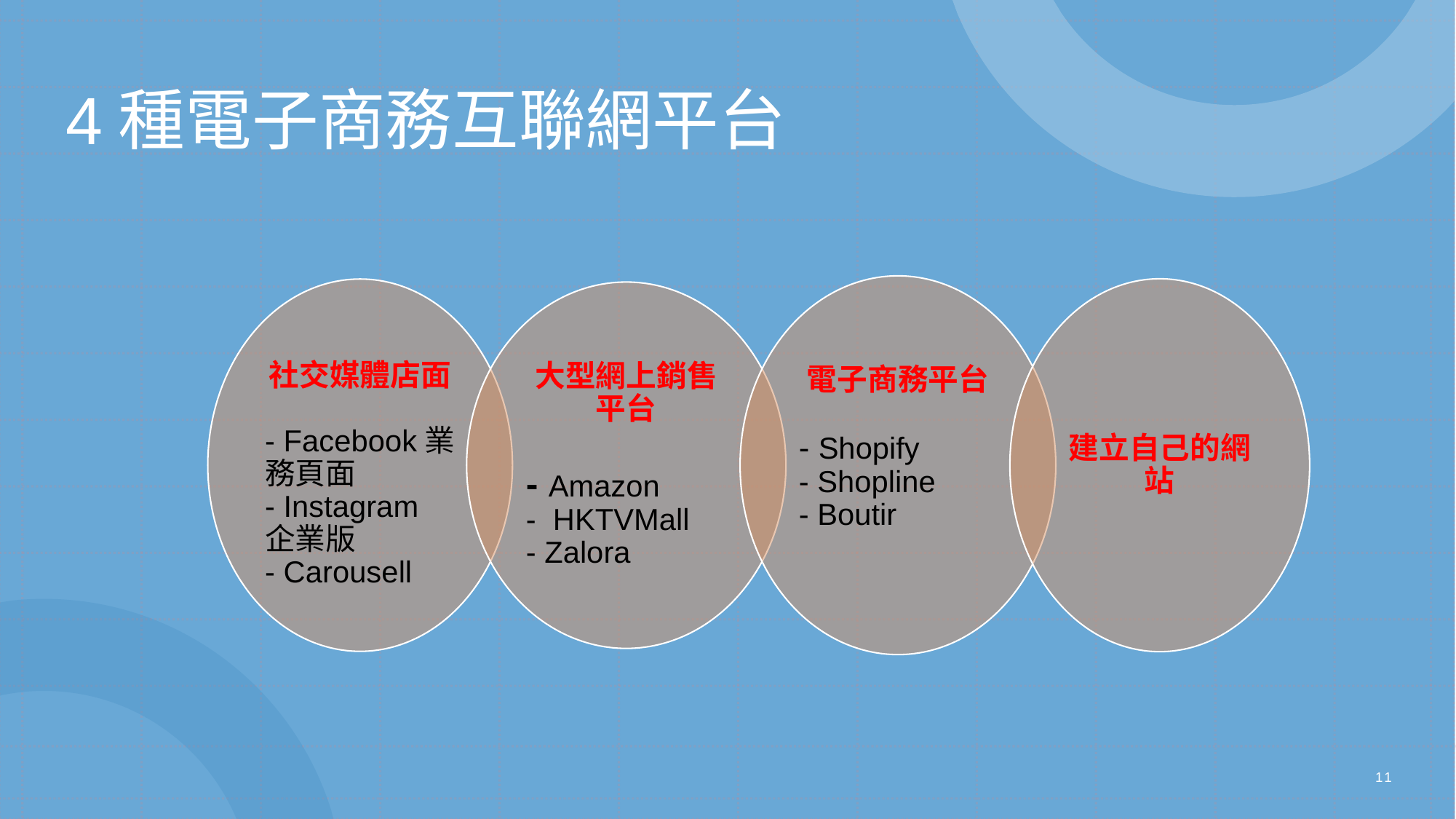

# 4種電子商務互聯網平台

社交媒體店面

- Facebook業務頁面
- Instagram 企業版
- Carousell

大型網上銷售平台

- Amazon
-  HKTVMall
- Zalora
電子商務平台

- Shopify
- Shopline
- Boutir

建立自己的網站

11